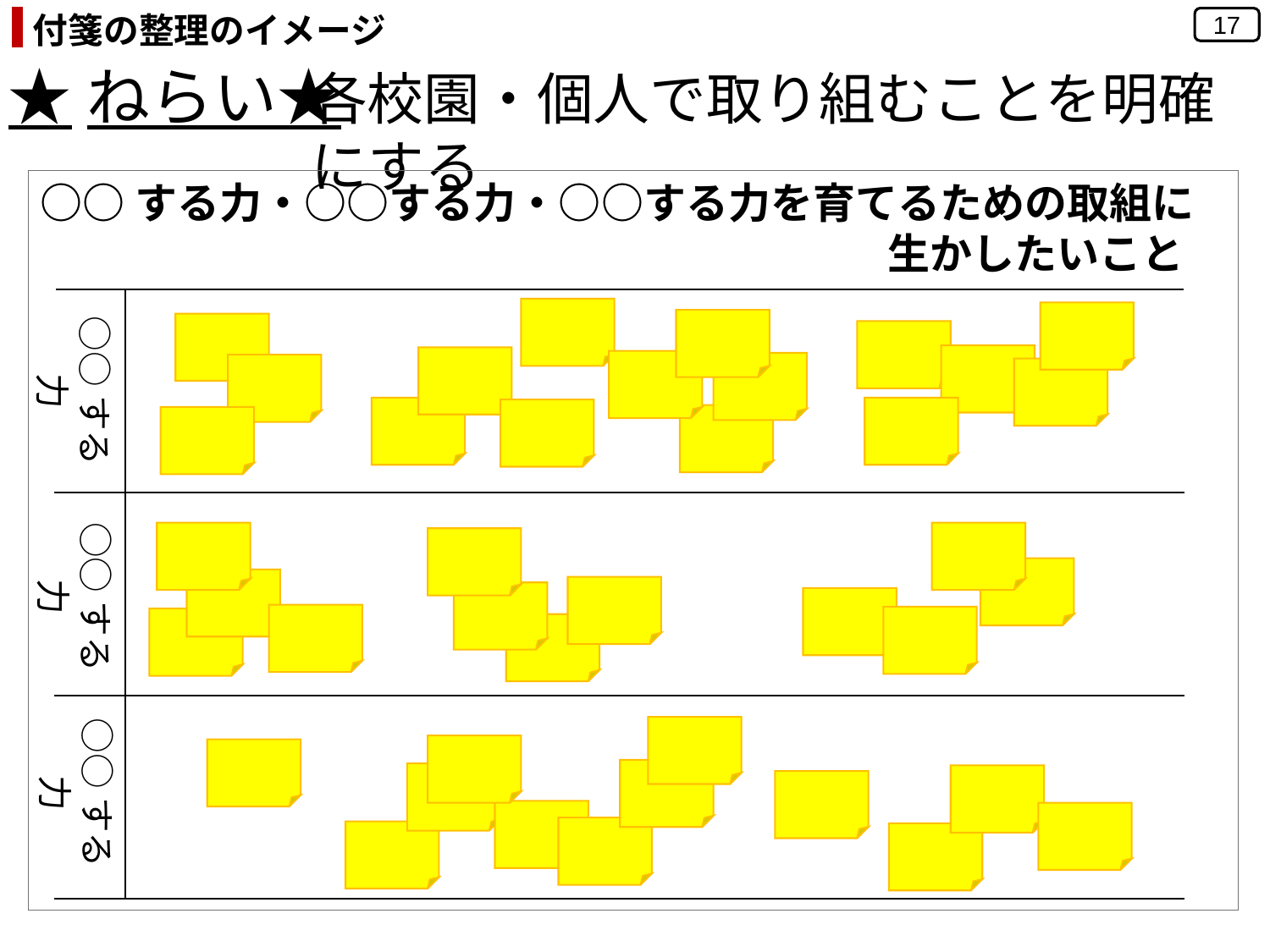

付箋の整理のイメージ

17
各校園・個人で取り組むことを明確にする
★ねらい★
○○する力・○○する力・○○する力を育てるための取組に
　　　　　　　　　　　　　　　　　　　　生かしたいこと

|  |  |
| --- | --- |
|  |  |
|  |  |
○○する力

○○する力

○○する力